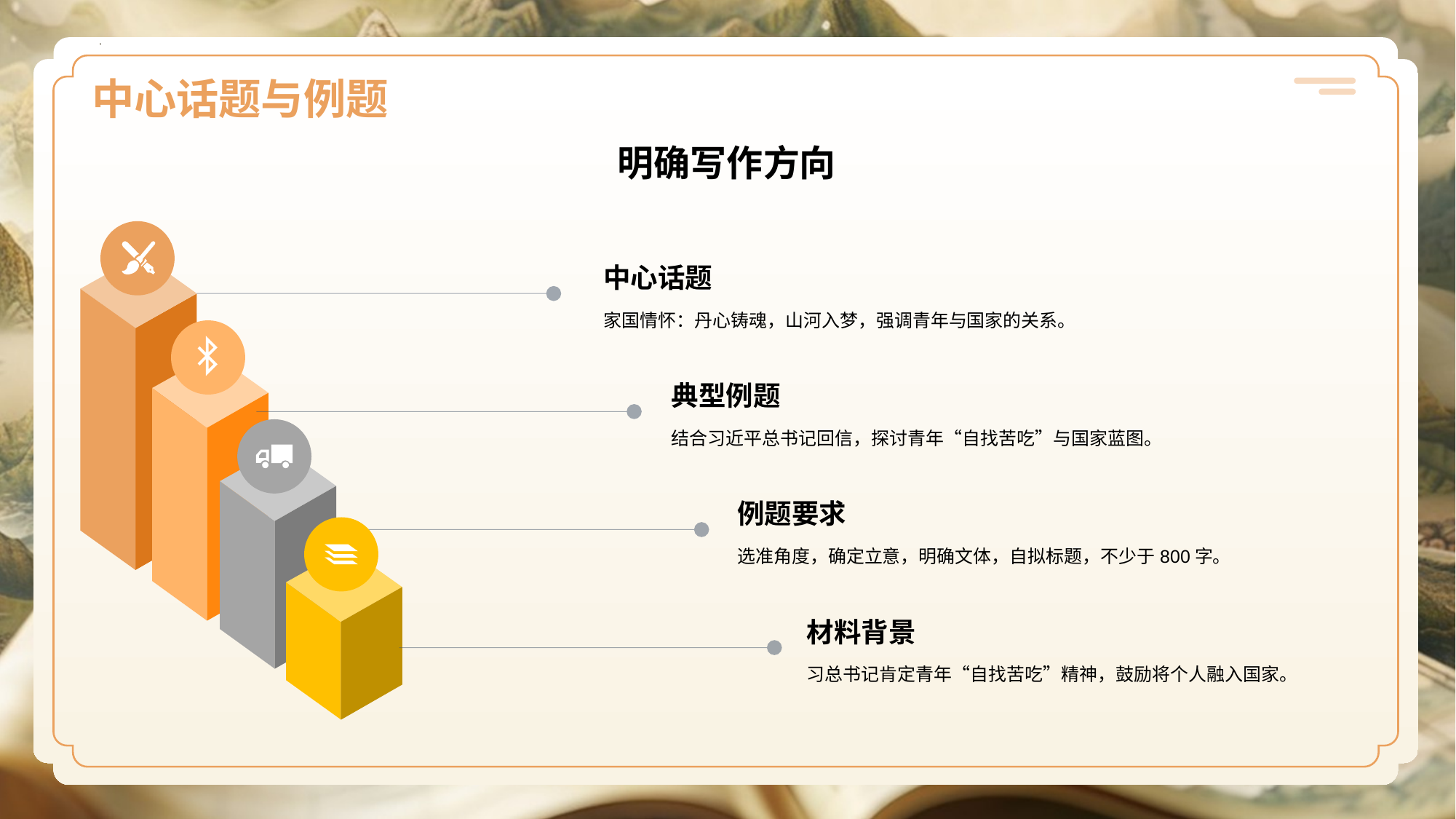

# 中心话题与例题
明确写作方向

中心话题

家国情怀：丹心铸魂，山河入梦，强调青年与国家的关系。

典型例题
结合习近平总书记回信，探讨青年“自找苦吃”与国家蓝图。

例题要求
选准角度，确定立意，明确文体，自拟标题，不少于800字。

材料背景
习总书记肯定青年“自找苦吃”精神，鼓励将个人融入国家。